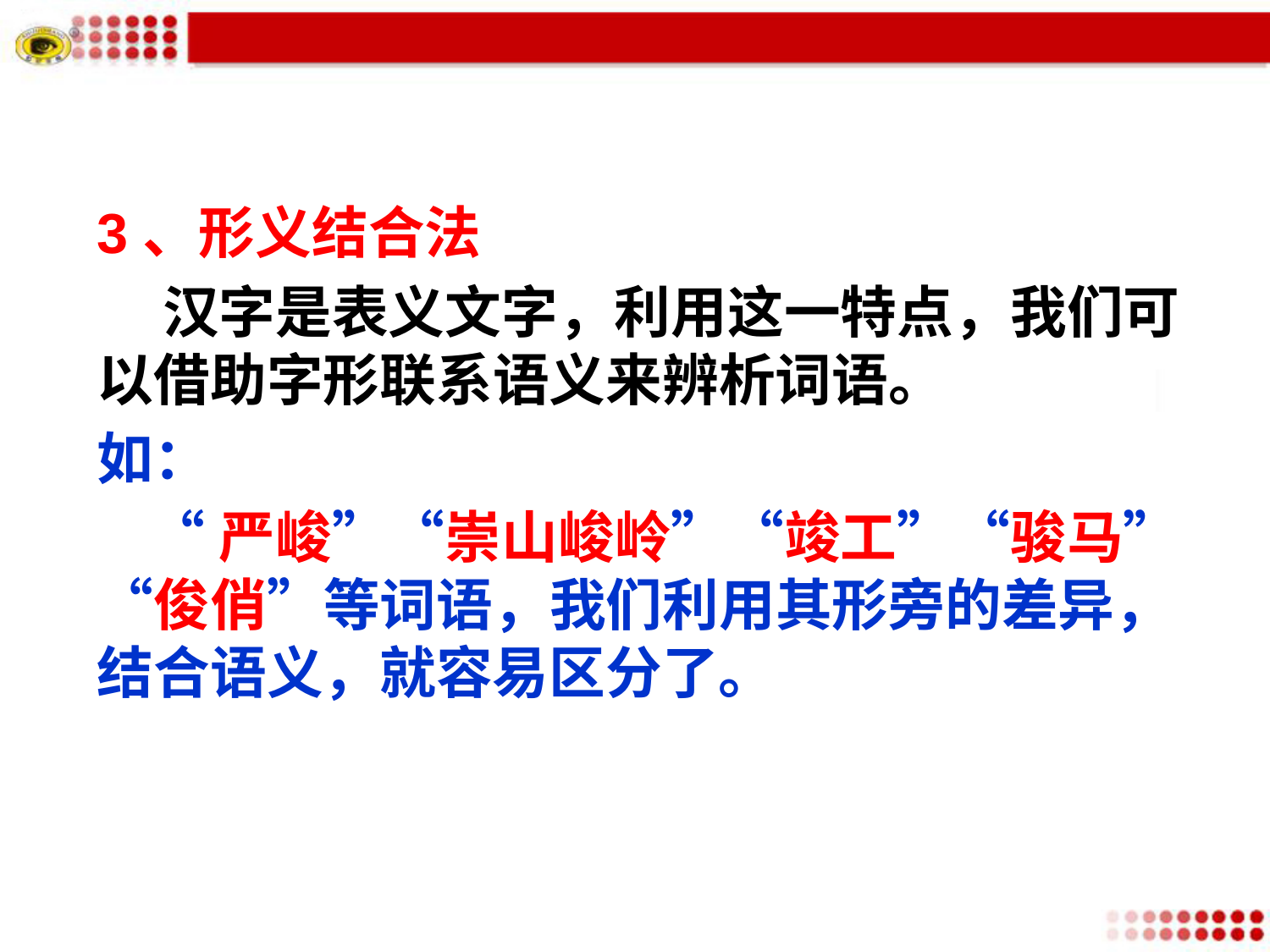

3、形义结合法
    汉字是表义文字，利用这一特点，我们可以借助字形联系语义来辨析词语。
如：
    “严峻”“崇山峻岭”“竣工”“骏马”“俊俏”等词语，我们利用其形旁的差异，结合语义，就容易区分了。